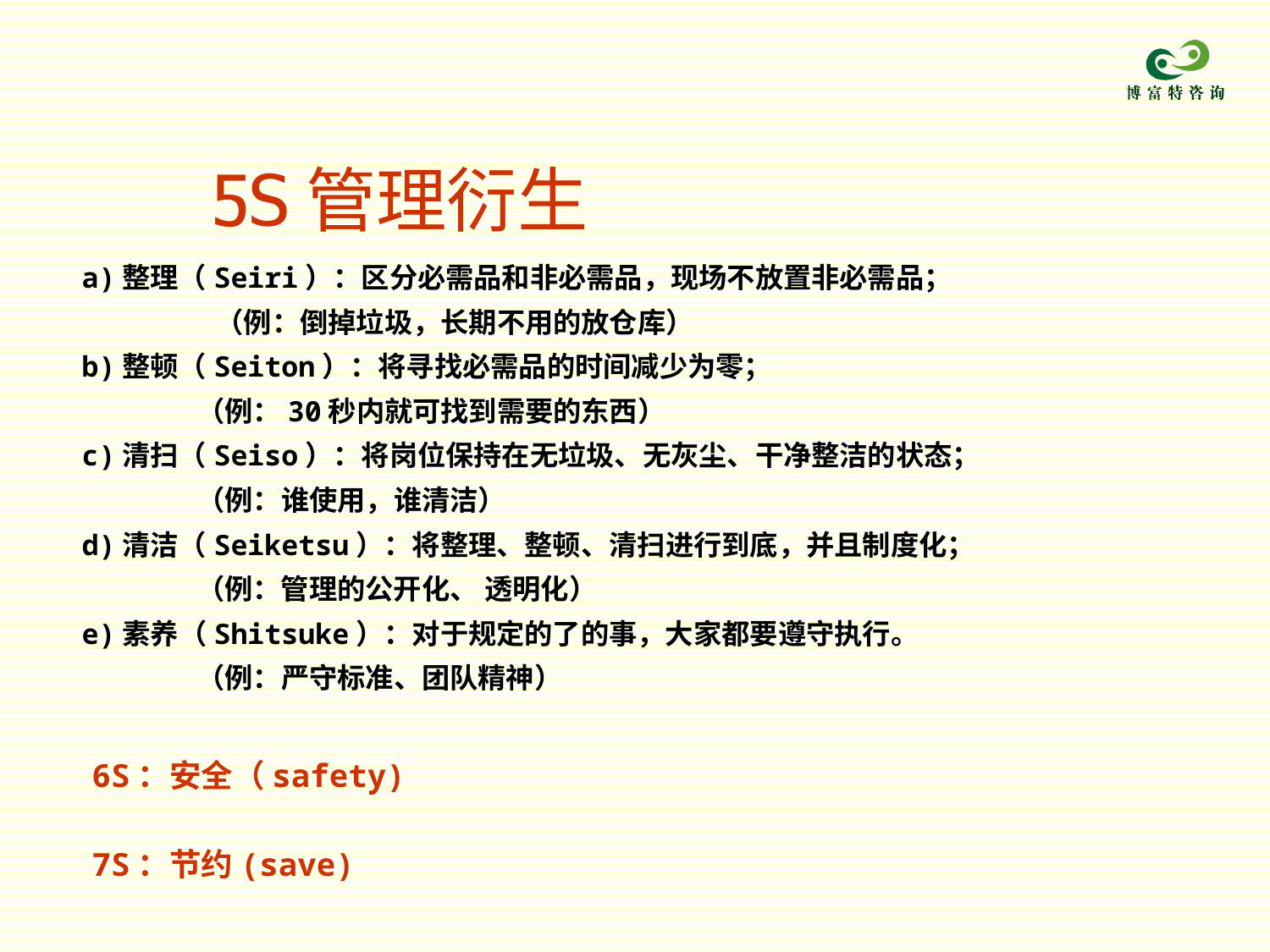

# 5S管理衍生
a)整理（Seiri）：区分必需品和非必需品，现场不放置非必需品；
                    （例：倒掉垃圾，长期不用的放仓库）
b)整顿（Seiton）：将寻找必需品的时间减少为零；
                 （例：30秒内就可找到需要的东西）
c)清扫（Seiso）：将岗位保持在无垃圾、无灰尘、干净整洁的状态；
                 （例：谁使用，谁清洁）
d)清洁（Seiketsu）：将整理、整顿、清扫进行到底，并且制度化；
                 （例：管理的公开化、 透明化）
e)素养（Shitsuke）：对于规定的了的事，大家都要遵守执行。
                 （例：严守标准、团队精神）
6S：安全（safety)
7S：节约(save)